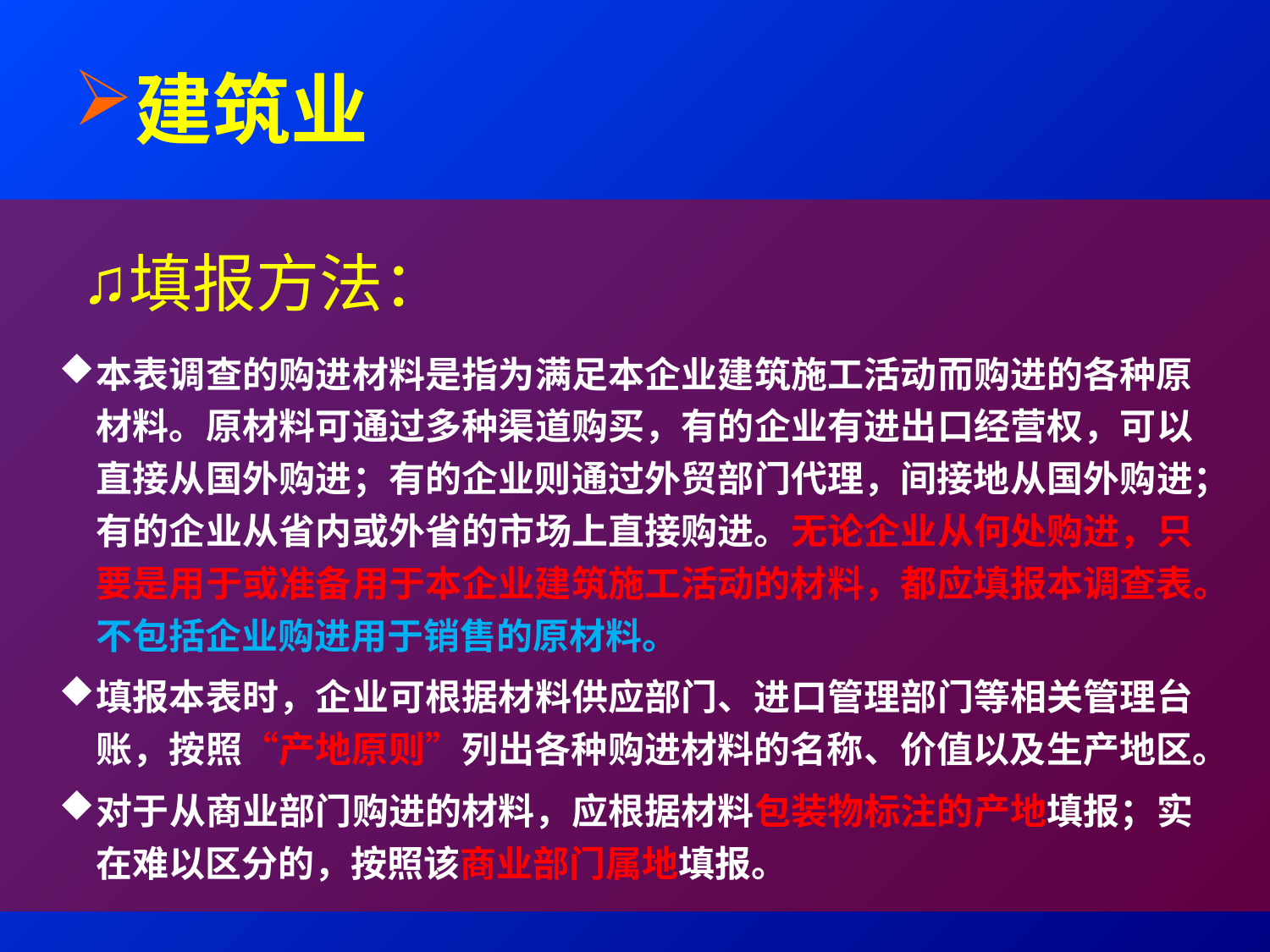

建筑业

填报方法：
本表调查的购进材料是指为满足本企业建筑施工活动而购进的各种原材料。原材料可通过多种渠道购买，有的企业有进出口经营权，可以直接从国外购进；有的企业则通过外贸部门代理，间接地从国外购进；有的企业从省内或外省的市场上直接购进。无论企业从何处购进，只要是用于或准备用于本企业建筑施工活动的材料，都应填报本调查表。不包括企业购进用于销售的原材料。
填报本表时，企业可根据材料供应部门、进口管理部门等相关管理台账，按照“产地原则”列出各种购进材料的名称、价值以及生产地区。
对于从商业部门购进的材料，应根据材料包装物标注的产地填报；实在难以区分的，按照该商业部门属地填报。